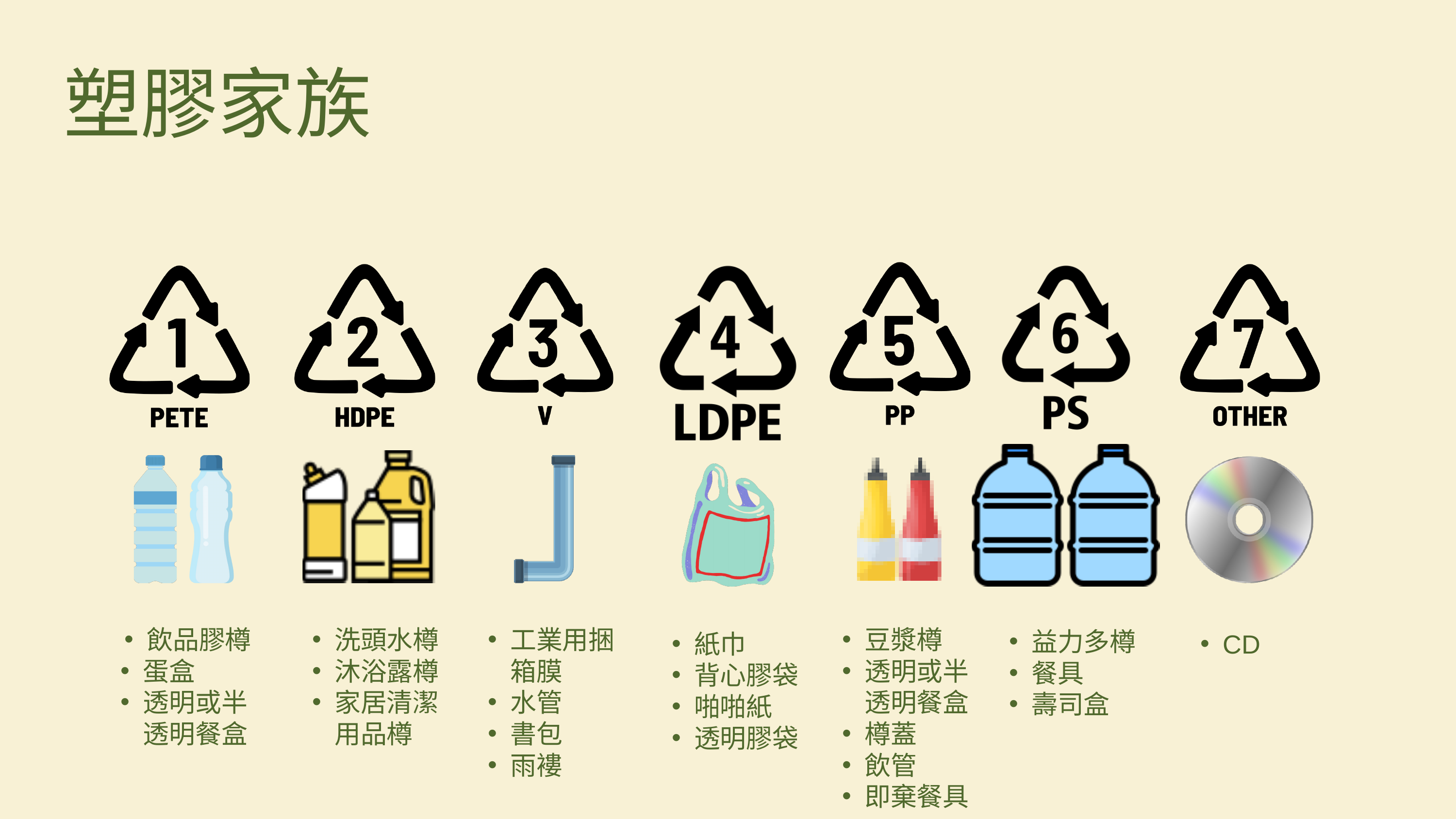

塑膠家族

飲品膠樽
蛋盒
透明或半透明餐盒
洗頭水樽
沐浴露樽
家居清潔用品樽
工業用捆箱膜
水管
書包
雨褸
豆漿樽
透明或半透明餐盒
樽蓋
飲管
即棄餐具
益力多樽
餐具
壽司盒
紙巾
背心膠袋
啪啪紙
透明膠袋
CD